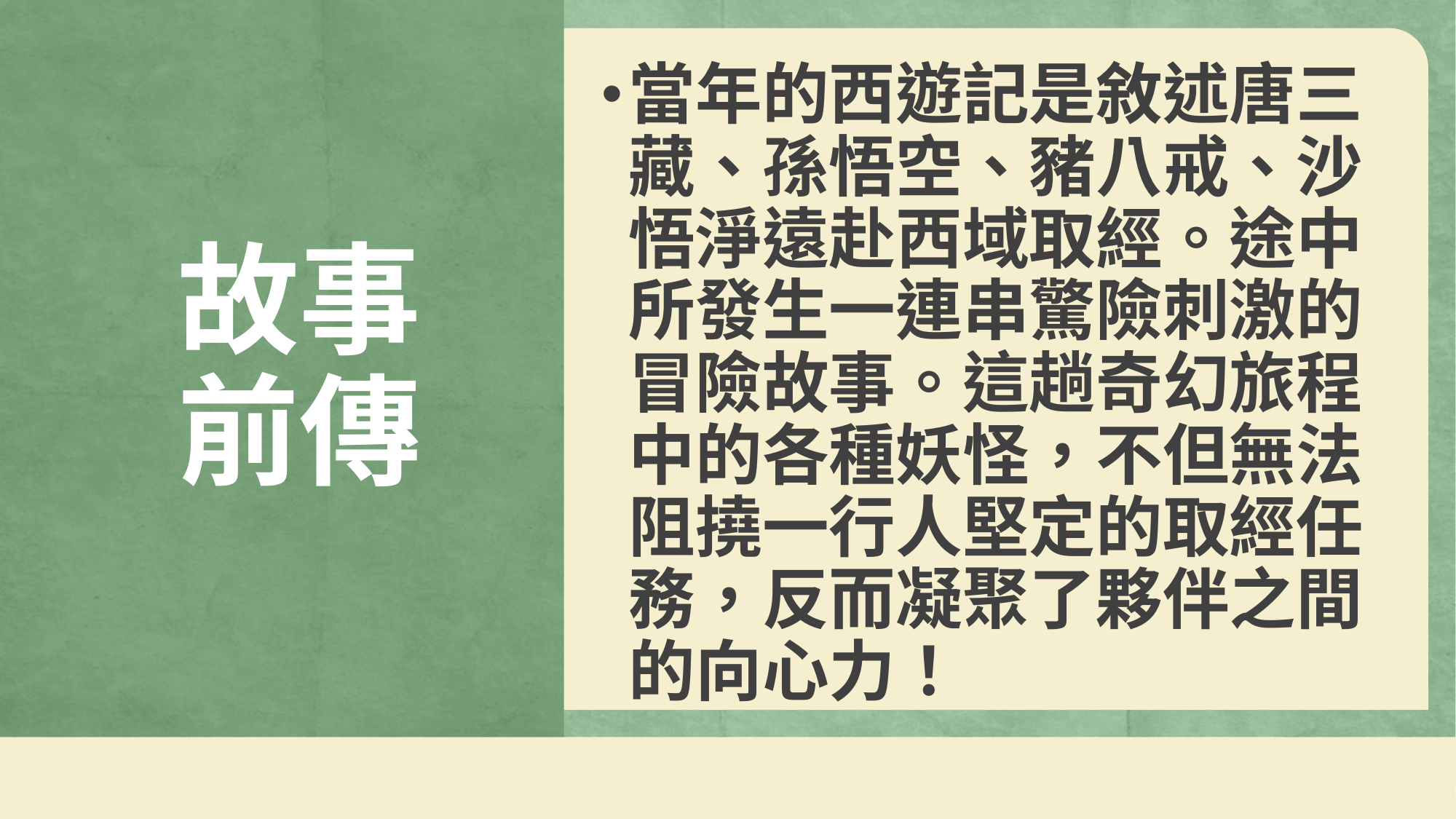

當年的西遊記是敘述唐三藏、孫悟空、豬八戒、沙悟淨遠赴西域取經。途中所發生一連串驚險刺激的冒險故事。這趟奇幻旅程中的各種妖怪，不但無法阻撓一行人堅定的取經任務，反而凝聚了夥伴之間的向心力！

# 故事 前傳